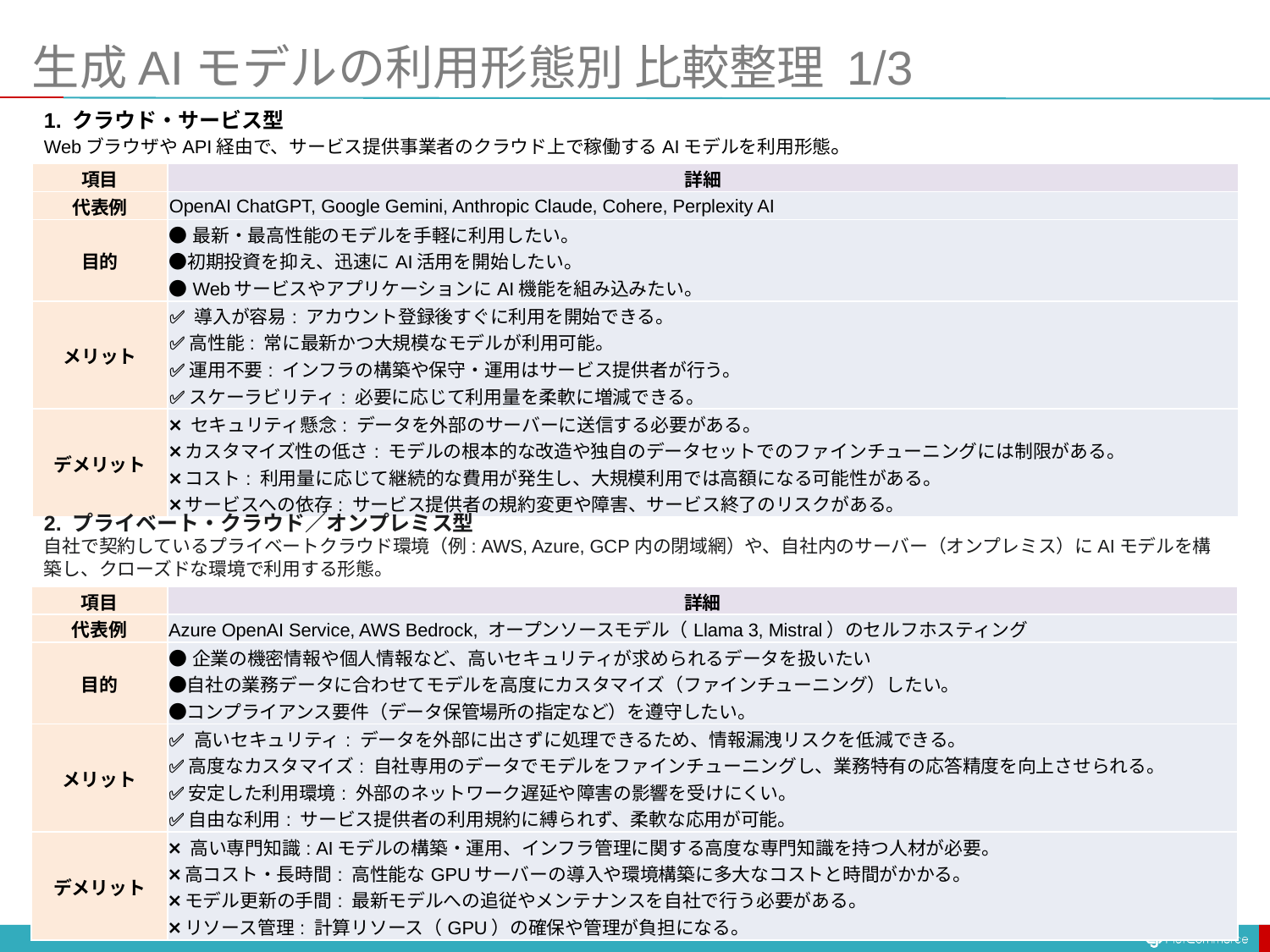

# 生成AIモデルの利用形態別 比較整理 1/3
1. クラウド・サービス型
WebブラウザやAPI経由で、サービス提供事業者のクラウド上で稼働するAIモデルを利用形態。
| 項目 | 詳細 |
| --- | --- |
| 代表例 | OpenAI ChatGPT, Google Gemini, Anthropic Claude, Cohere, Perplexity AI |
| 目的 | ●最新・最高性能のモデルを手軽に利用したい。 ●初期投資を抑え、迅速にAI活用を開始したい。 ●WebサービスやアプリケーションにAI機能を組み込みたい。 |
| メリット | ✅ 導入が容易: アカウント登録後すぐに利用を開始できる。 ✅ 高性能: 常に最新かつ大規模なモデルが利用可能。 ✅ 運用不要: インフラの構築や保守・運用はサービス提供者が行う。 ✅ スケーラビリティ: 必要に応じて利用量を柔軟に増減できる。 |
| デメリット | ❌ セキュリティ懸念: データを外部のサーバーに送信する必要がある。 ❌ カスタマイズ性の低さ: モデルの根本的な改造や独自のデータセットでのファインチューニングには制限がある。 ❌ コスト: 利用量に応じて継続的な費用が発生し、大規模利用では高額になる可能性がある。 ❌ サービスへの依存: サービス提供者の規約変更や障害、サービス終了のリスクがある。 |
2. プライベート・クラウド／オンプレミス型
自社で契約しているプライベートクラウド環境（例: AWS, Azure, GCP内の閉域網）や、自社内のサーバー（オンプレミス）にAIモデルを構築し、クローズドな環境で利用する形態。
| 項目 | 詳細 |
| --- | --- |
| 代表例 | Azure OpenAI Service, AWS Bedrock, オープンソースモデル（Llama 3, Mistral）のセルフホスティング |
| 目的 | ●企業の機密情報や個人情報など、高いセキュリティが求められるデータを扱いたい ●自社の業務データに合わせてモデルを高度にカスタマイズ（ファインチューニング）したい。 ●コンプライアンス要件（データ保管場所の指定など）を遵守したい。 |
| メリット | ✅ 高いセキュリティ: データを外部に出さずに処理できるため、情報漏洩リスクを低減できる。 ✅ 高度なカスタマイズ: 自社専用のデータでモデルをファインチューニングし、業務特有の応答精度を向上させられる。 ✅ 安定した利用環境: 外部のネットワーク遅延や障害の影響を受けにくい。 ✅ 自由な利用: サービス提供者の利用規約に縛られず、柔軟な応用が可能。 |
| デメリット | ❌ 高い専門知識: AIモデルの構築・運用、インフラ管理に関する高度な専門知識を持つ人材が必要。 ❌ 高コスト・長時間: 高性能なGPUサーバーの導入や環境構築に多大なコストと時間がかかる。 ❌ モデル更新の手間: 最新モデルへの追従やメンテナンスを自社で行う必要がある。 ❌ リソース管理: 計算リソース（GPU）の確保や管理が負担になる。 |